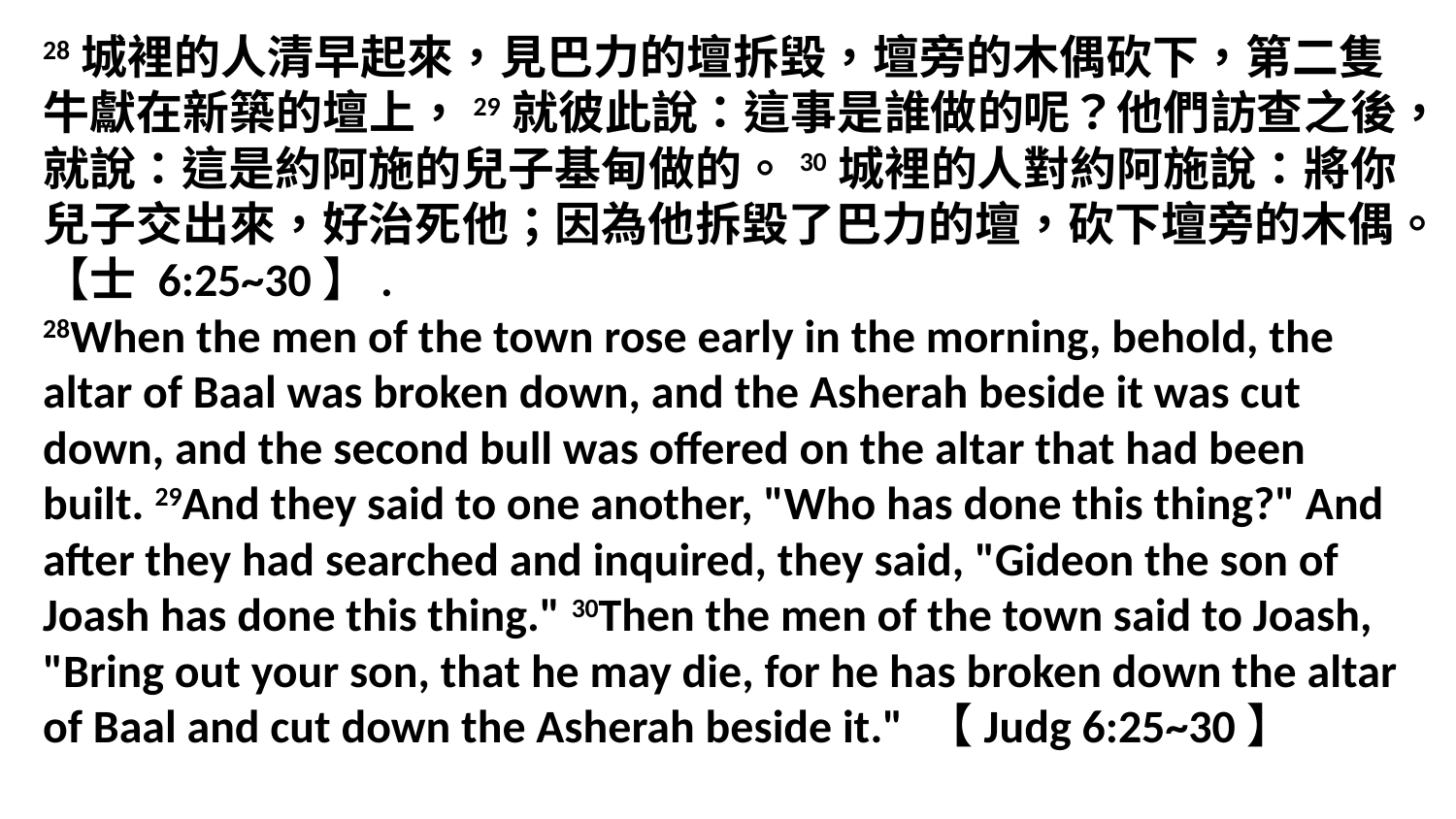

28城裡的人清早起來，見巴力的壇拆毀，壇旁的木偶砍下，第二隻牛獻在新築的壇上，29就彼此說：這事是誰做的呢？他們訪查之後，就說：這是約阿施的兒子基甸做的。30城裡的人對約阿施說：將你兒子交出來，好治死他；因為他拆毀了巴力的壇，砍下壇旁的木偶。【士 6:25~30】.
28When the men of the town rose early in the morning, behold, the altar of Baal was broken down, and the Asherah beside it was cut down, and the second bull was offered on the altar that had been built. 29And they said to one another, "Who has done this thing?" And after they had searched and inquired, they said, "Gideon the son of Joash has done this thing." 30Then the men of the town said to Joash, "Bring out your son, that he may die, for he has broken down the altar of Baal and cut down the Asherah beside it." 【Judg 6:25~30】